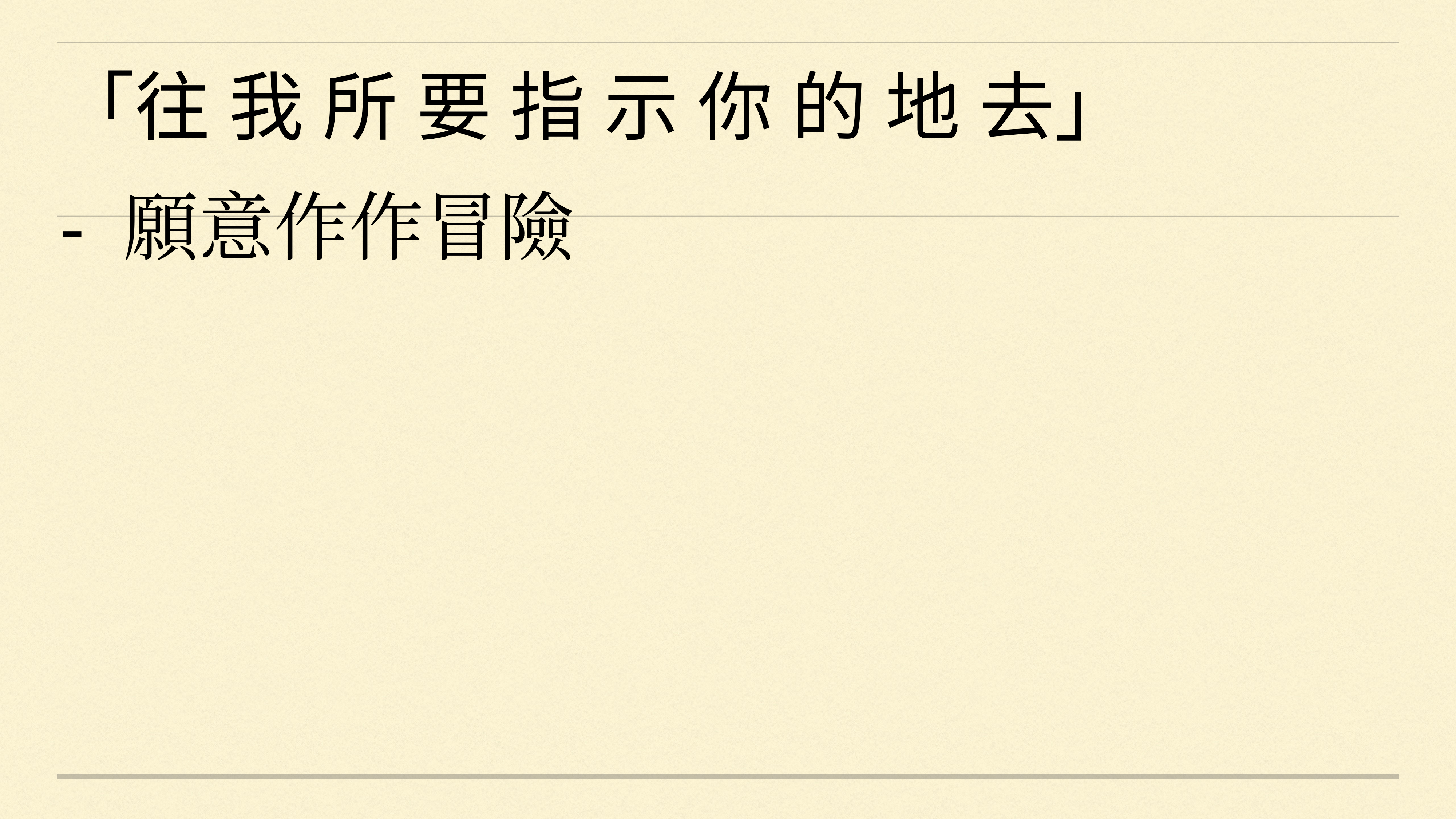

「往 我 所 要 指 示 你 的 地 去」
- 願意作作冒險
#